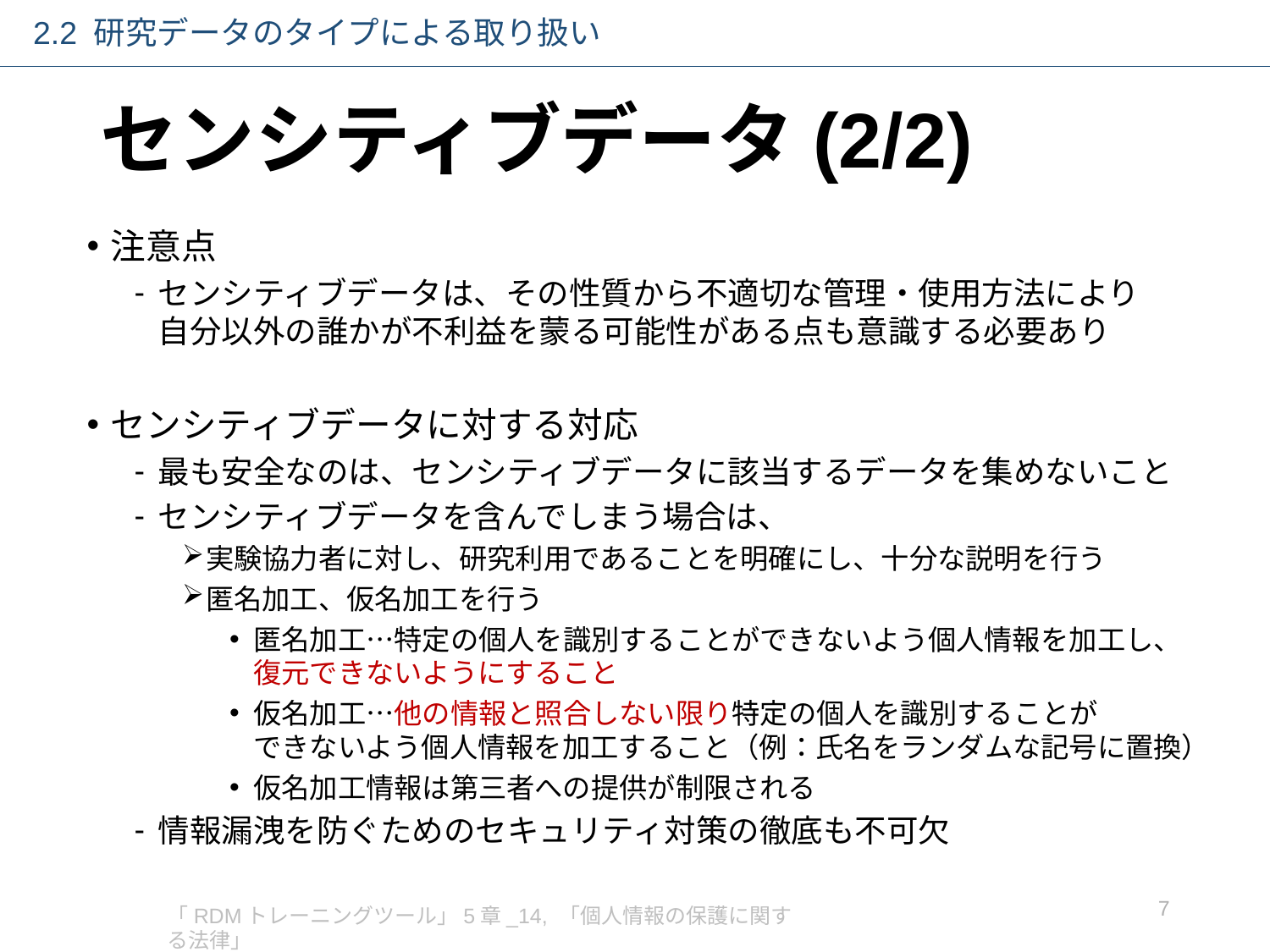

2.2 研究データのタイプによる取り扱い
# センシティブデータ(2/2)
注意点
センシティブデータは、その性質から不適切な管理・使用方法により
自分以外の誰かが不利益を蒙る可能性がある点も意識する必要あり

センシティブデータに対する対応
最も安全なのは、センシティブデータに該当するデータを集めないこと
センシティブデータを含んでしまう場合は、
実験協力者に対し、研究利用であることを明確にし、十分な説明を行う
匿名加工、仮名加工を行う
匿名加工…特定の個人を識別することができないよう個人情報を加工し、
復元できないようにすること
仮名加工…他の情報と照合しない限り特定の個人を識別することが
できないよう個人情報を加工すること（例：氏名をランダムな記号に置換）
仮名加工情報は第三者への提供が制限される
情報漏洩を防ぐためのセキュリティ対策の徹底も不可欠
7
「RDMトレーニングツール」5章_14, 「個人情報の保護に関する法律」